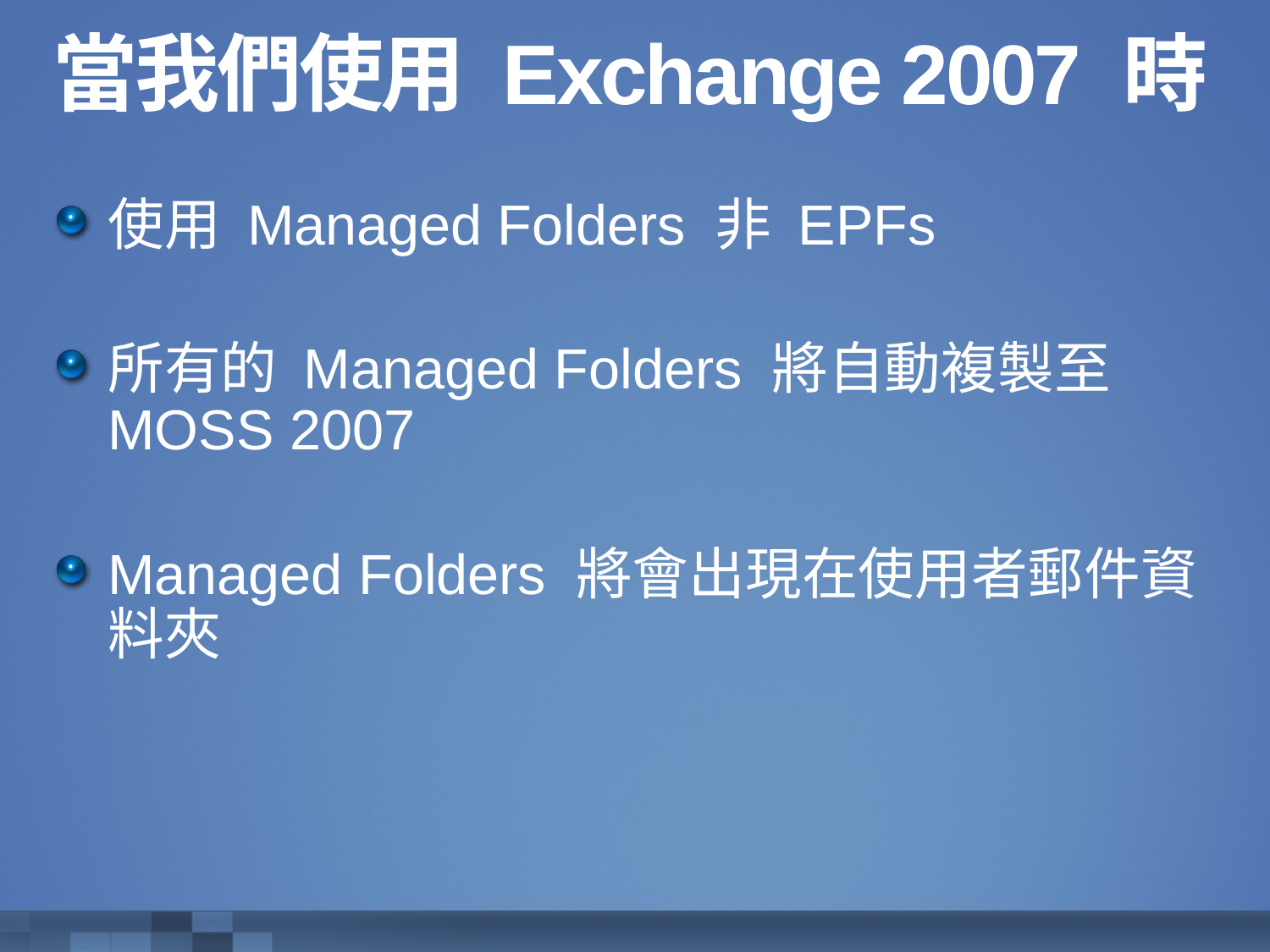

# 當我們使用 Exchange 2007 時
使用 Managed Folders 非 EPFs

所有的 Managed Folders 將自動複製至 MOSS 2007

Managed Folders 將會出現在使用者郵件資料夾